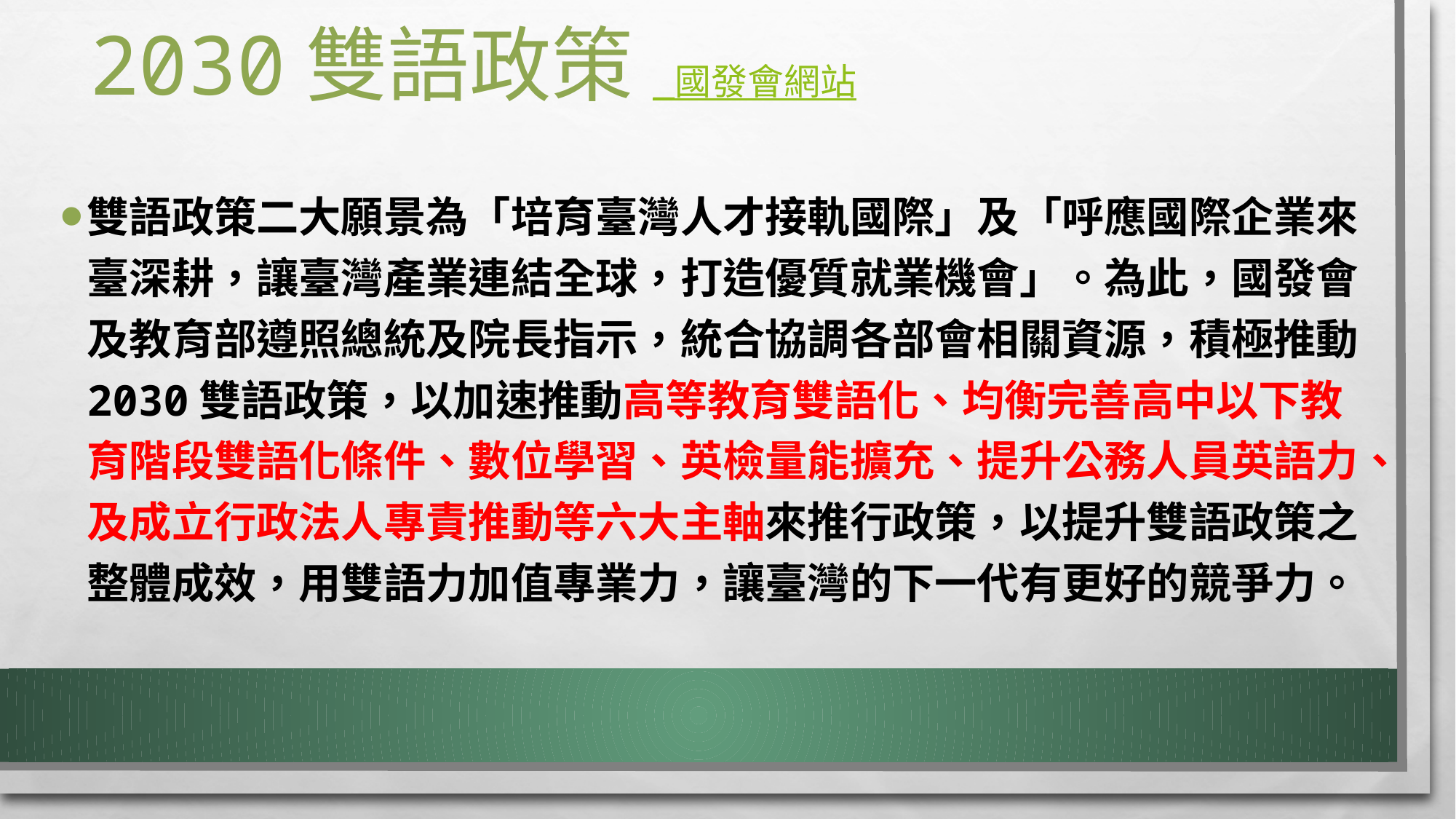

# 2030雙語政策_國發會網站
雙語政策二大願景為「培育臺灣人才接軌國際」及「呼應國際企業來臺深耕，讓臺灣產業連結全球，打造優質就業機會」。為此，國發會及教育部遵照總統及院長指示，統合協調各部會相關資源，積極推動2030雙語政策，以加速推動高等教育雙語化、均衡完善高中以下教育階段雙語化條件、數位學習、英檢量能擴充、提升公務人員英語力、及成立行政法人專責推動等六大主軸來推行政策，以提升雙語政策之整體成效，用雙語力加值專業力，讓臺灣的下一代有更好的競爭力。